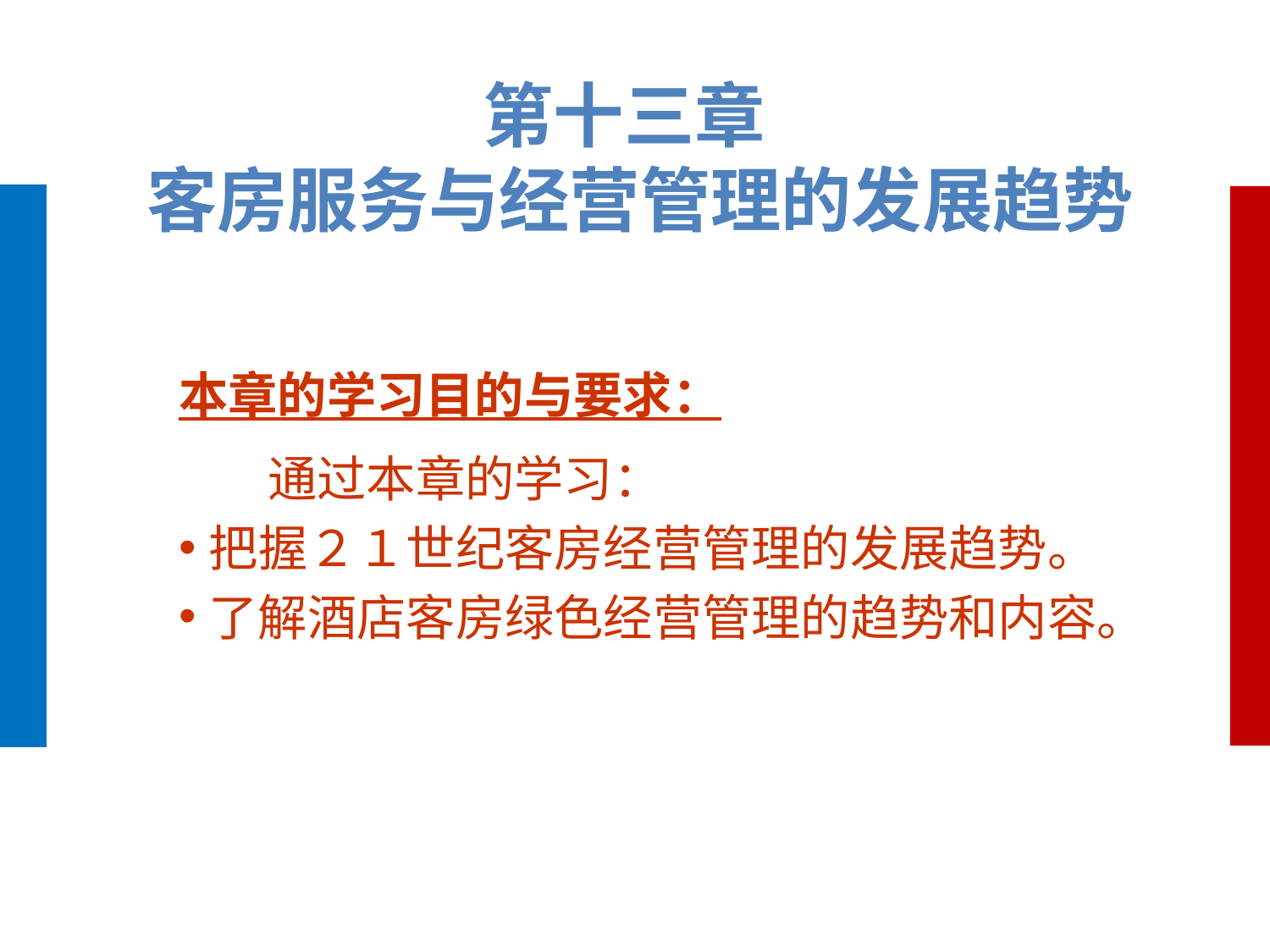

第十三章
客房服务与经营管理的发展趋势

本章的学习目的与要求：
       通过本章的学习：
把握２１世纪客房经营管理的发展趋势。
了解酒店客房绿色经营管理的趋势和内容。